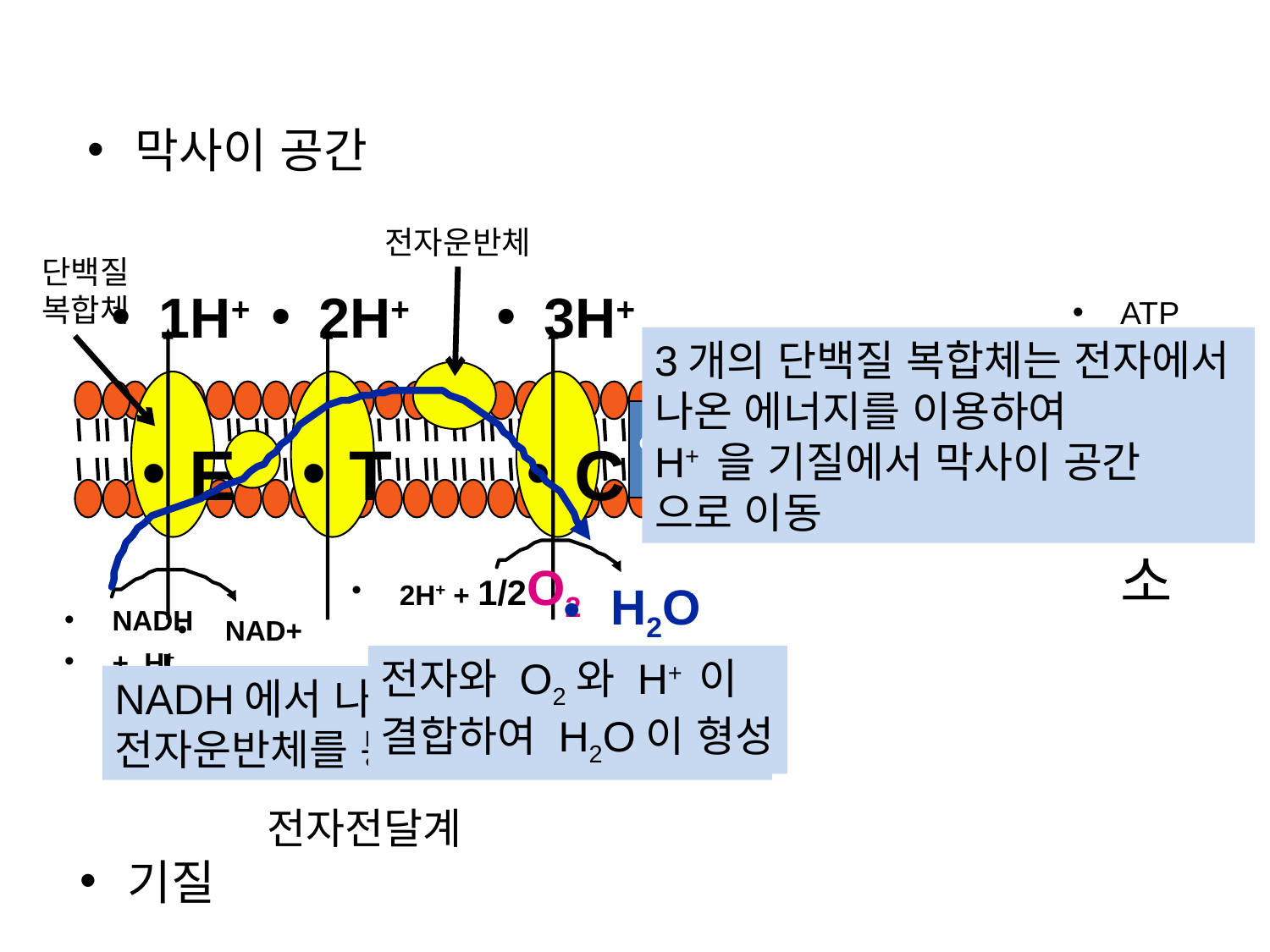

막사이 공간
1H+
2H+
3H+
ATP
합성효소

미토콘드리아
      내막

E
T
C

2H+ + 1/2O2
H2O

NADH
+  H+
NAD+
기질
전자운반체
단백질
복합체
3개의 단백질 복합체는 전자에서
나온 에너지를 이용하여
H+ 을 기질에서 막사이 공간
으로 이동

전자와 O2와 H+ 이
결합하여 H2O이 형성
NADH에서 나온 고에너지인 전자가
전자운반체를 통해 이동
전자전달계